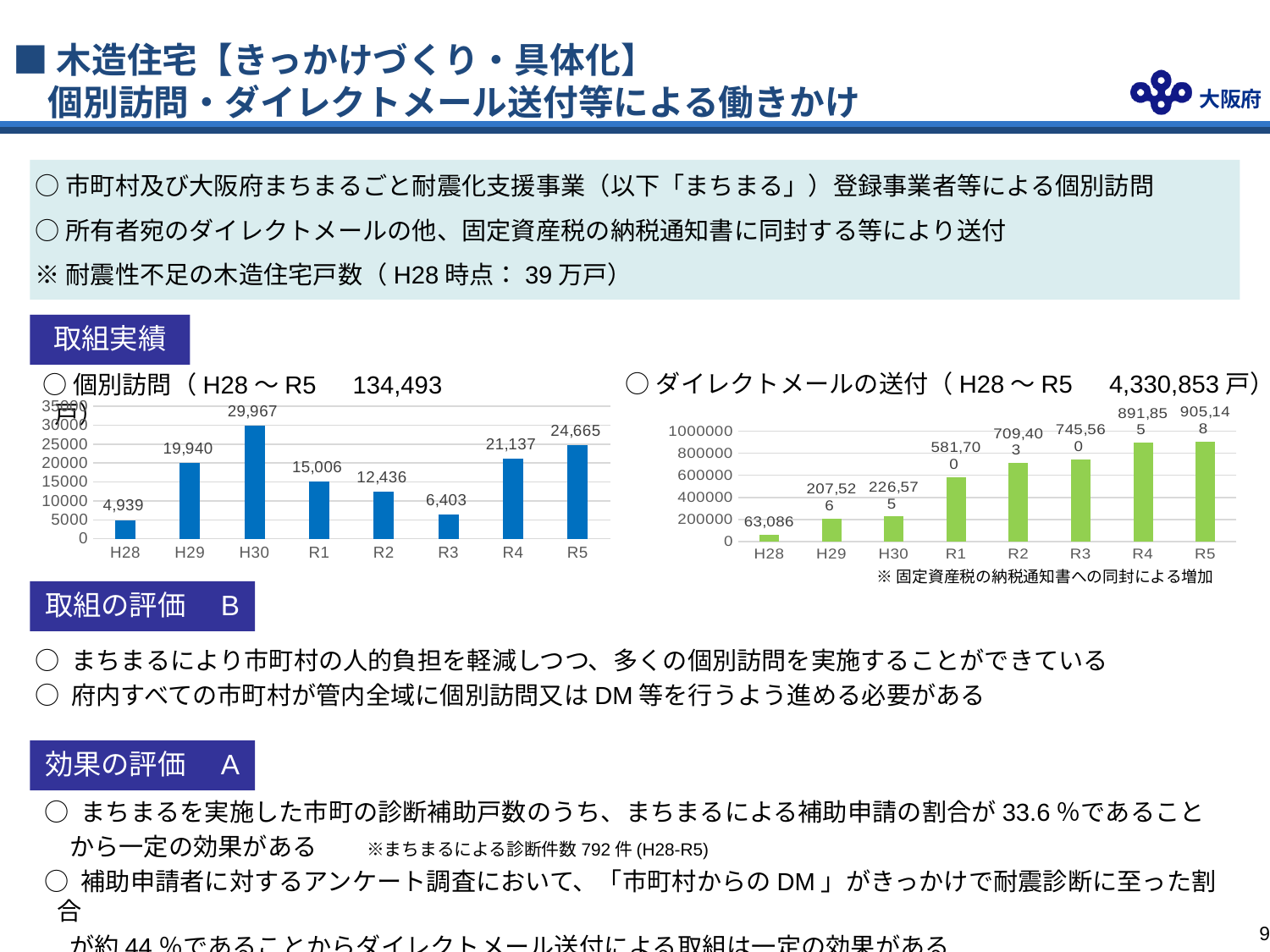

# ■木造住宅【きっかけづくり・具体化】 　個別訪問・ダイレクトメール送付等による働きかけ
○市町村及び大阪府まちまるごと耐震化支援事業（以下「まちまる」）登録事業者等による個別訪問
○所有者宛のダイレクトメールの他、固定資産税の納税通知書に同封する等により送付
※耐震性不足の木造住宅戸数（H28時点：39万戸）
取組実績
○ダイレクトメールの送付（H28～R5　4,330,853戸）
○個別訪問（H28～R5　134,493戸）

### Chart

| Category | 個別訪問 |
|---|---|
| H28 | 4939.0 |
| H29 | 19940.0 |
| H30 | 29967.0 |
| R1 | 15006.0 |
| R2 | 12436.0 |
| R3 | 6403.0 |
| R4 | 21137.0 |
| R5 | 24665.0 |

### Chart

| Category | DM |
|---|---|
| H28 | 63086.0 |
| H29 | 207526.0 |
| H30 | 226575.0 |
| R1 | 581700.0 |
| R2 | 709403.0 |
| R3 | 745560.0 |
| R4 | 891855.0 |
| R5 | 905148.0 |
※固定資産税の納税通知書への同封による増加
取組の評価　B
○ まちまるにより市町村の人的負担を軽減しつつ、多くの個別訪問を実施することができている
○ 府内すべての市町村が管内全域に個別訪問又はDM等を行うよう進める必要がある
効果の評価　A
○ まちまるを実施した市町の診断補助戸数のうち、まちまるによる補助申請の割合が33.6％であること
　から一定の効果がある　　※まちまるによる診断件数792件(H28-R5)
○ 補助申請者に対するアンケート調査において、「市町村からのDM」がきっかけで耐震診断に至った割合
　が約44％であることからダイレクトメール送付による取組は一定の効果がある
9